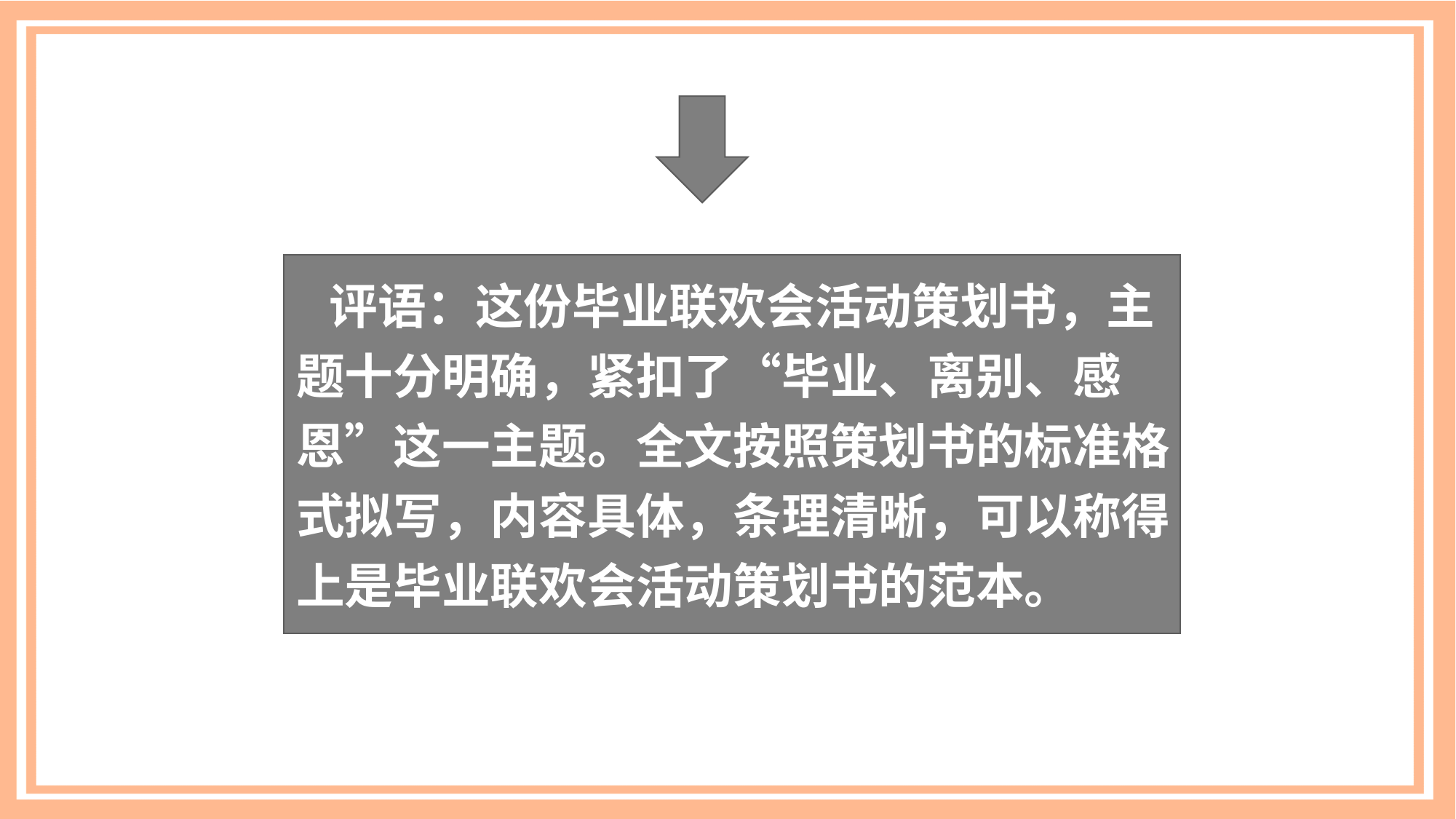

评语：这份毕业联欢会活动策划书，主题十分明确，紧扣了“毕业、离别、感恩”这一主题。全文按照策划书的标准格式拟写，内容具体，条理清晰，可以称得上是毕业联欢会活动策划书的范本。